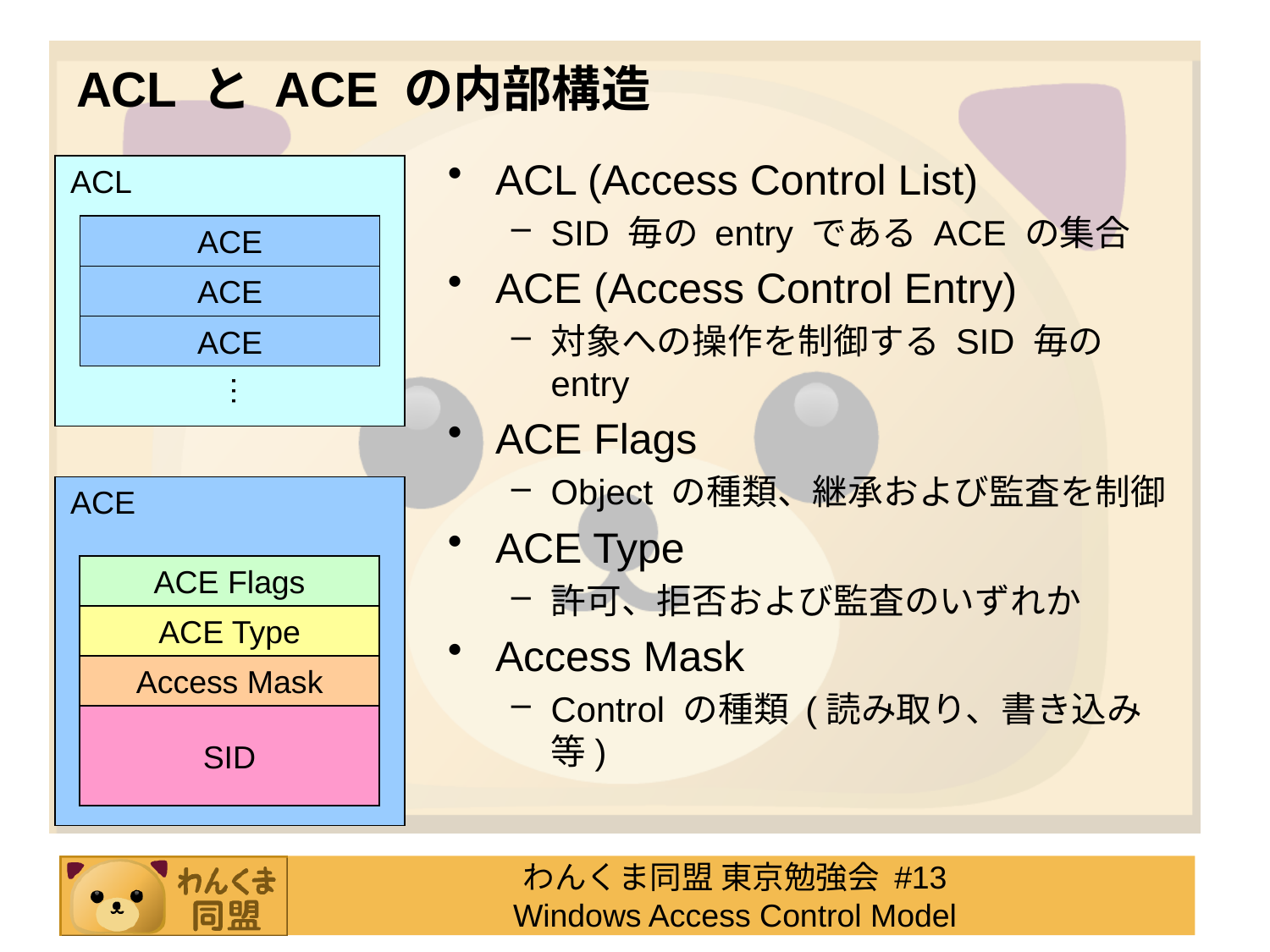

# ACL と ACE の内部構造
ACL (Access Control List)
SID 毎の entry である ACE の集合
ACE (Access Control Entry)
対象への操作を制御する SID 毎の entry
ACE Flags
Object の種類、継承および監査を制御
ACE Type
許可、拒否および監査のいずれか
Access Mask
Control の種類 (読み取り、書き込み等)

ACL

ACE
ACE
ACE
…
ACE

ACE Flags
ACE Type
Access Mask
SID